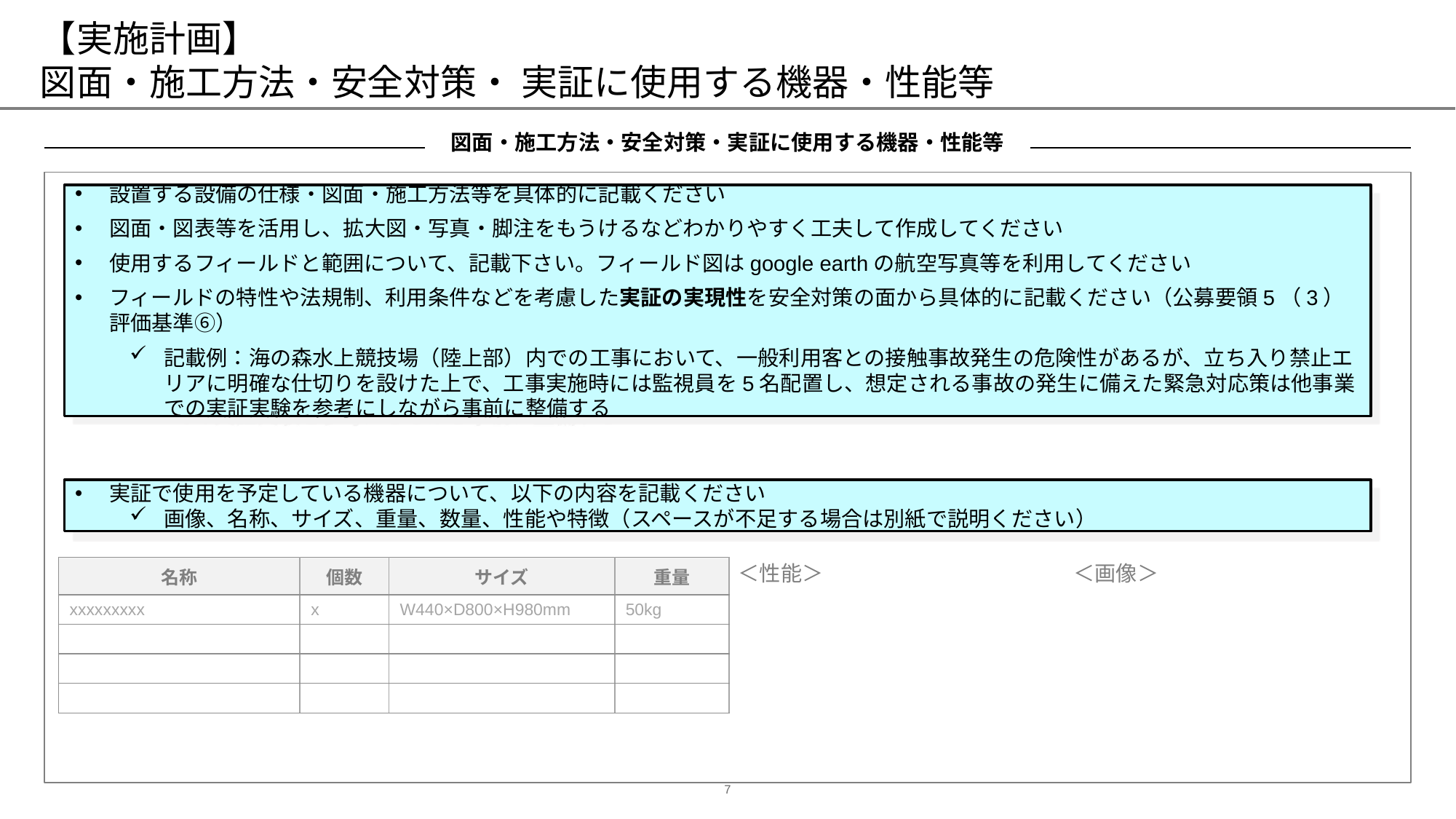

# 【実施計画】 図面・施工方法・安全対策・ 実証に使用する機器・性能等
図面・施工方法・安全対策・実証に使用する機器・性能等

設置する設備の仕様・図面・施工方法等を具体的に記載ください
図面・図表等を活用し、拡大図・写真・脚注をもうけるなどわかりやすく工夫して作成してください
使用するフィールドと範囲について、記載下さい。フィールド図はgoogle earthの航空写真等を利用してください
フィールドの特性や法規制、利用条件などを考慮した実証の実現性を安全対策の面から具体的に記載ください（公募要領5（3）評価基準⑥）
記載例：海の森水上競技場（陸上部）内での工事において、一般利用客との接触事故発生の危険性があるが、立ち入り禁止エリアに明確な仕切りを設けた上で、工事実施時には監視員を5名配置し、想定される事故の発生に備えた緊急対応策は他事業での実証実験を参考にしながら事前に整備する
実証で使用を予定している機器について、以下の内容を記載ください
画像、名称、サイズ、重量、数量、性能や特徴（スペースが不足する場合は別紙で説明ください）
＜画像＞
＜性能＞
| 名称 | 個数 | サイズ | 重量 |
| --- | --- | --- | --- |
| xxxxxxxxx | x | W440×D800×H980mm | 50kg |
|  |  |  |  |
|  |  |  |  |
|  |  |  |  |